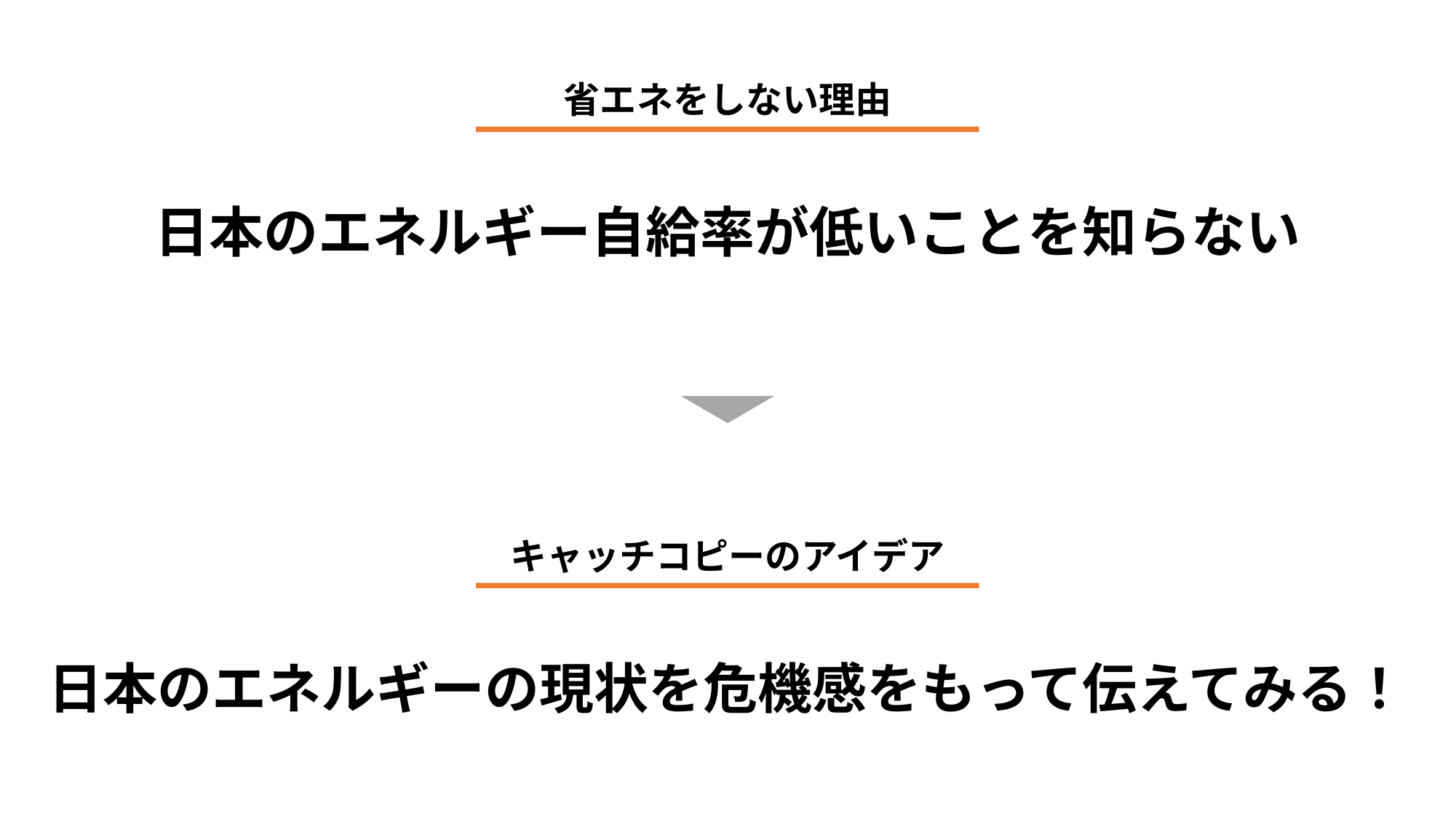

省エネをしない理由

日本のエネルギー自給率が低いことを知らない

キャッチコピーのアイデア

日本のエネルギーの現状を危機感をもって伝えてみる！